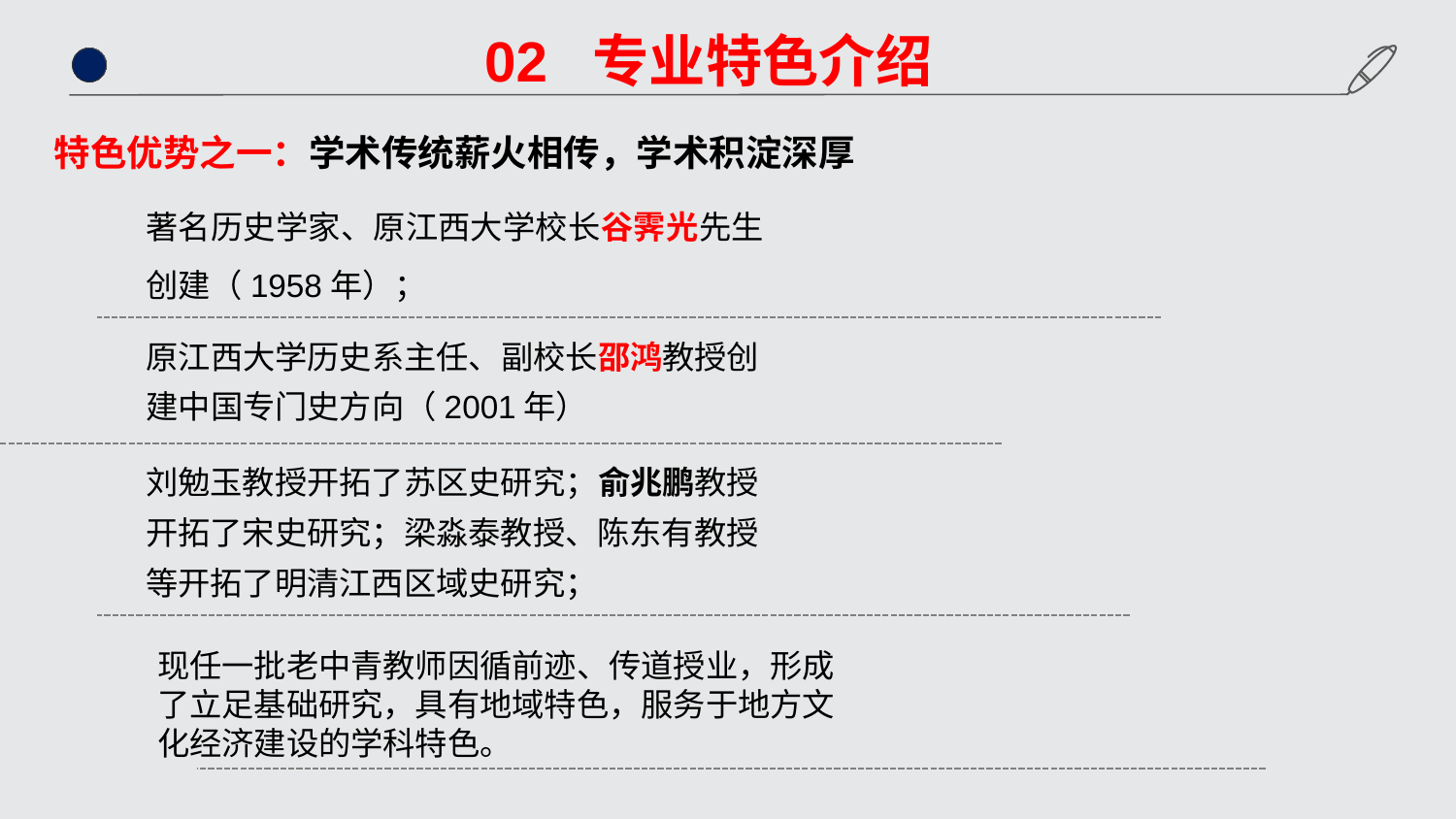

02  专业特色介绍

特色优势之一：学术传统薪火相传，学术积淀深厚
著名历史学家、原江西大学校长谷霁光先生创建（1958年）；

原江西大学历史系主任、副校长邵鸿教授创建中国专门史方向（2001年）

刘勉玉教授开拓了苏区史研究；俞兆鹏教授开拓了宋史研究；梁淼泰教授、陈东有教授等开拓了明清江西区域史研究；

现任一批老中青教师因循前迹、传道授业，形成了立足基础研究，具有地域特色，服务于地方文化经济建设的学科特色。